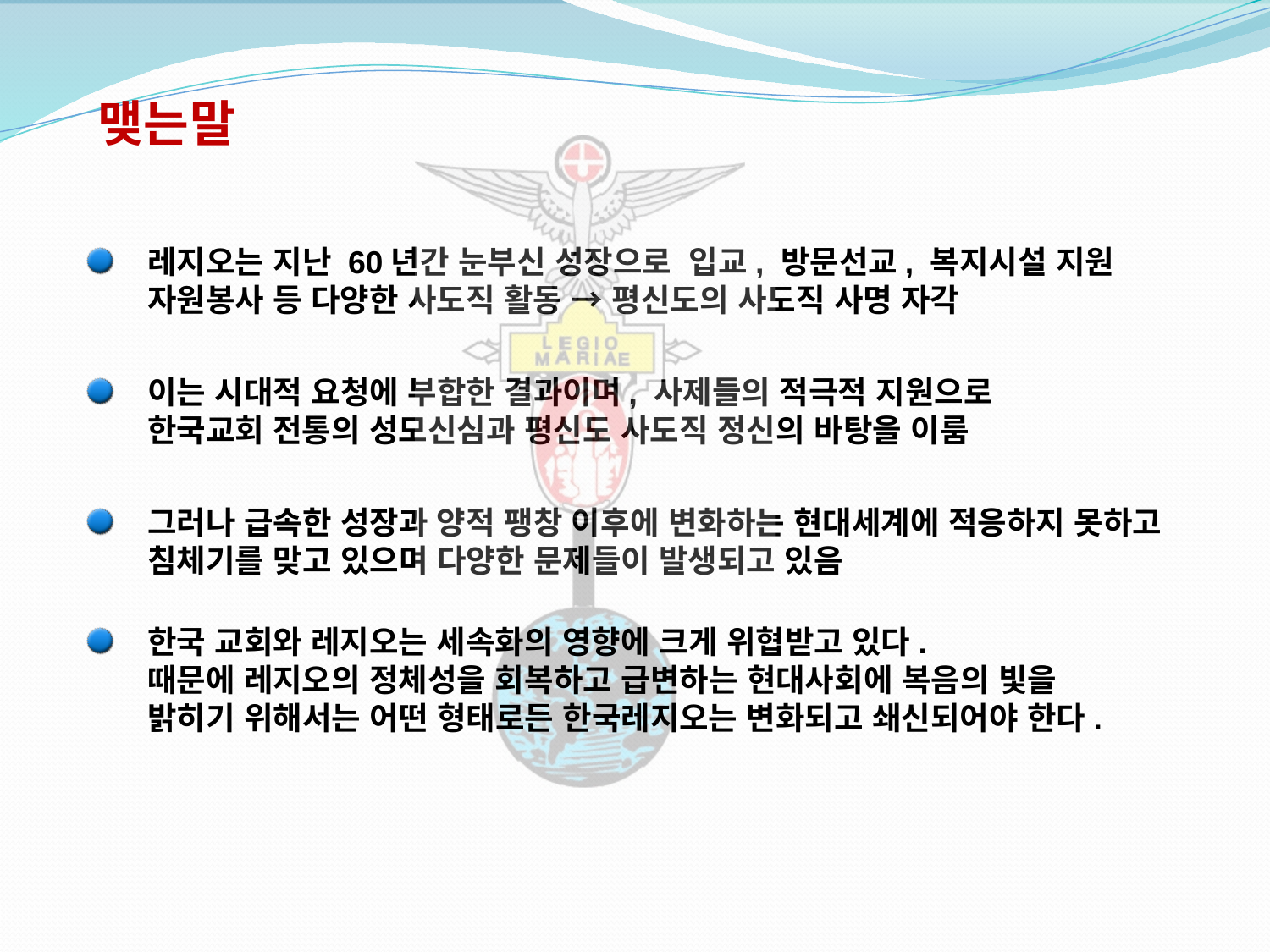

맺는말

레지오는 지난 60년간 눈부신 성장으로  입교, 방문선교, 복지시설 지원
자원봉사 등 다양한 사도직 활동 → 평신도의 사도직 사명 자각

이는 시대적 요청에 부합한 결과이며, 사제들의 적극적 지원으로
한국교회 전통의 성모신심과 평신도 사도직 정신의 바탕을 이룸

그러나 급속한 성장과 양적 팽창 이후에 변화하는 현대세계에 적응하지 못하고 침체기를 맞고 있으며 다양한 문제들이 발생되고 있음

한국 교회와 레지오는 세속화의 영향에 크게 위협받고 있다.
때문에 레지오의 정체성을 회복하고 급변하는 현대사회에 복음의 빛을
밝히기 위해서는 어떤 형태로든 한국레지오는 변화되고 쇄신되어야 한다.